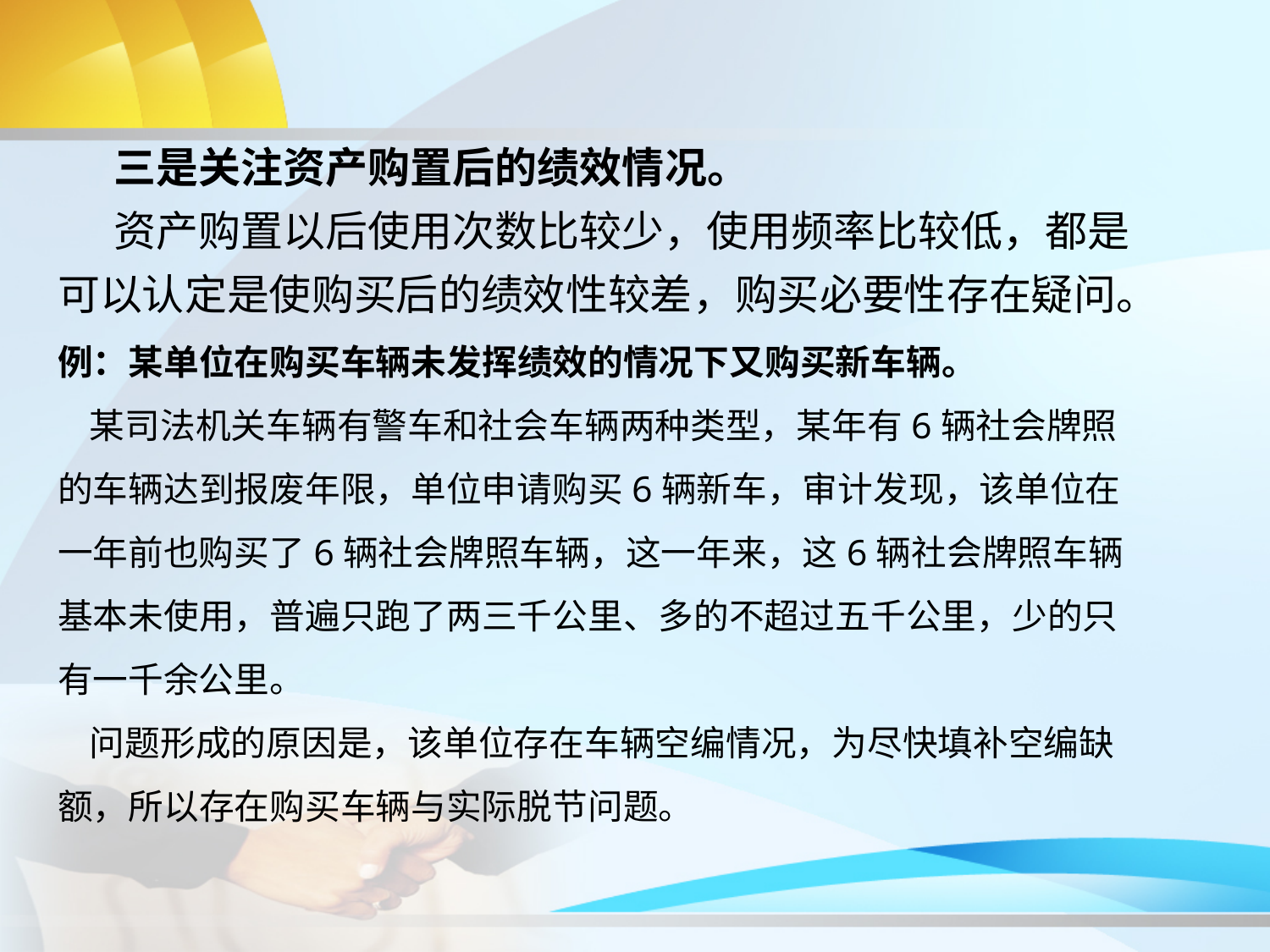

三是关注资产购置后的绩效情况。
资产购置以后使用次数比较少，使用频率比较低，都是可以认定是使购买后的绩效性较差，购买必要性存在疑问。
例：某单位在购买车辆未发挥绩效的情况下又购买新车辆。
   某司法机关车辆有警车和社会车辆两种类型，某年有6辆社会牌照的车辆达到报废年限，单位申请购买6辆新车，审计发现，该单位在一年前也购买了6辆社会牌照车辆，这一年来，这6辆社会牌照车辆基本未使用，普遍只跑了两三千公里、多的不超过五千公里，少的只有一千余公里。
   问题形成的原因是，该单位存在车辆空编情况，为尽快填补空编缺额，所以存在购买车辆与实际脱节问题。